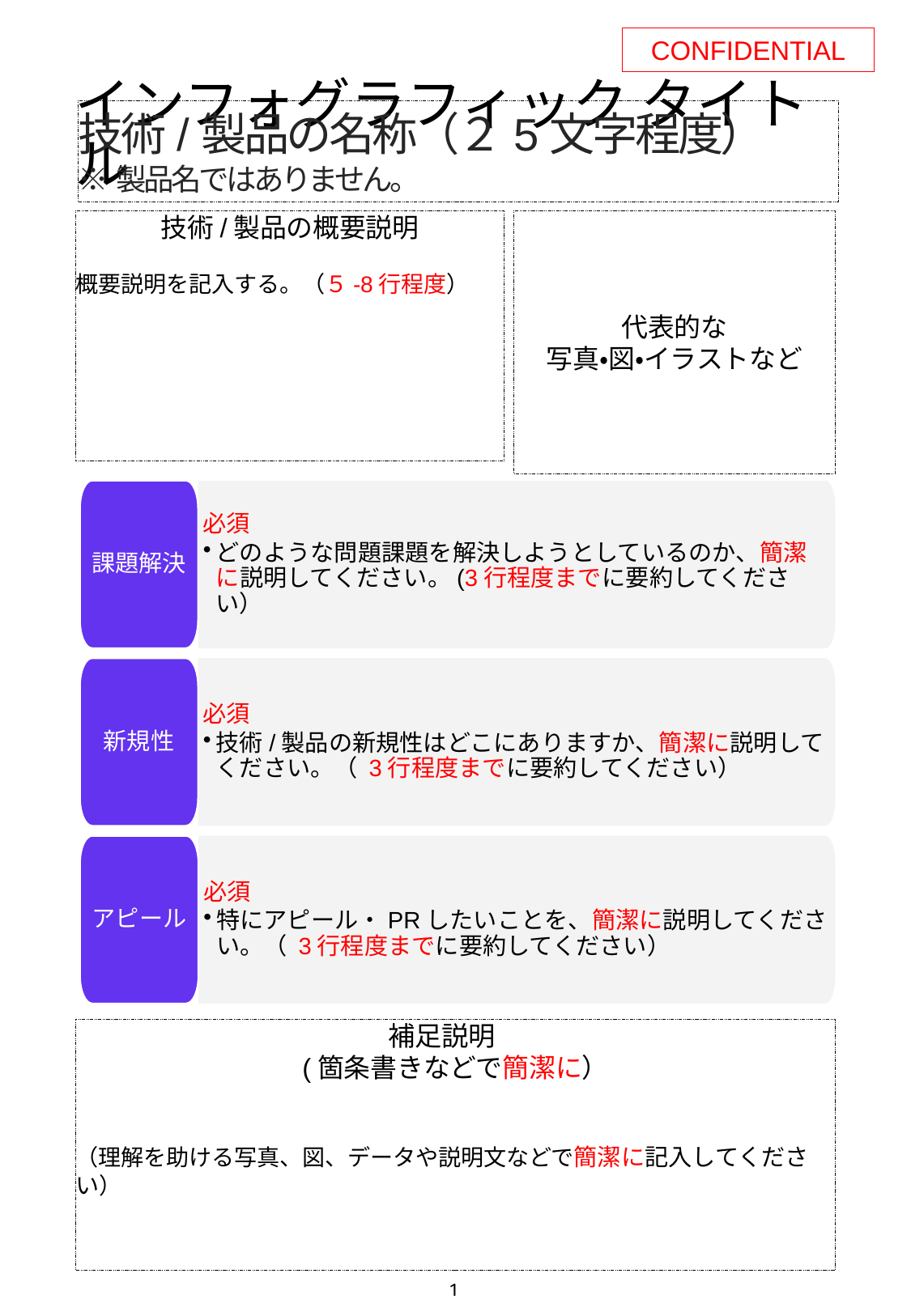

CONFIDENTIAL
# インフォグラフィック タイトル
技術/製品の名称（２5文字程度）
※製品名ではありません。
代表的な
写真・図・イラストなど
技術/製品の概要説明

概要説明を記入する。（５-8行程度）

課題解決
必須
どのような問題課題を解決しようとしているのか、簡潔に説明してください。(3行程度までに要約してください）
必須
技術/製品の新規性はどこにありますか、簡潔に説明してください。（ 3行程度までに要約してください）
新規性
必須
特にアピール・PRしたいことを、簡潔に説明してください。（ 3行程度までに要約してください）
アピール
補足説明
(箇条書きなどで簡潔に）

（理解を助ける写真、図、データや説明文などで簡潔に記入してください）

1